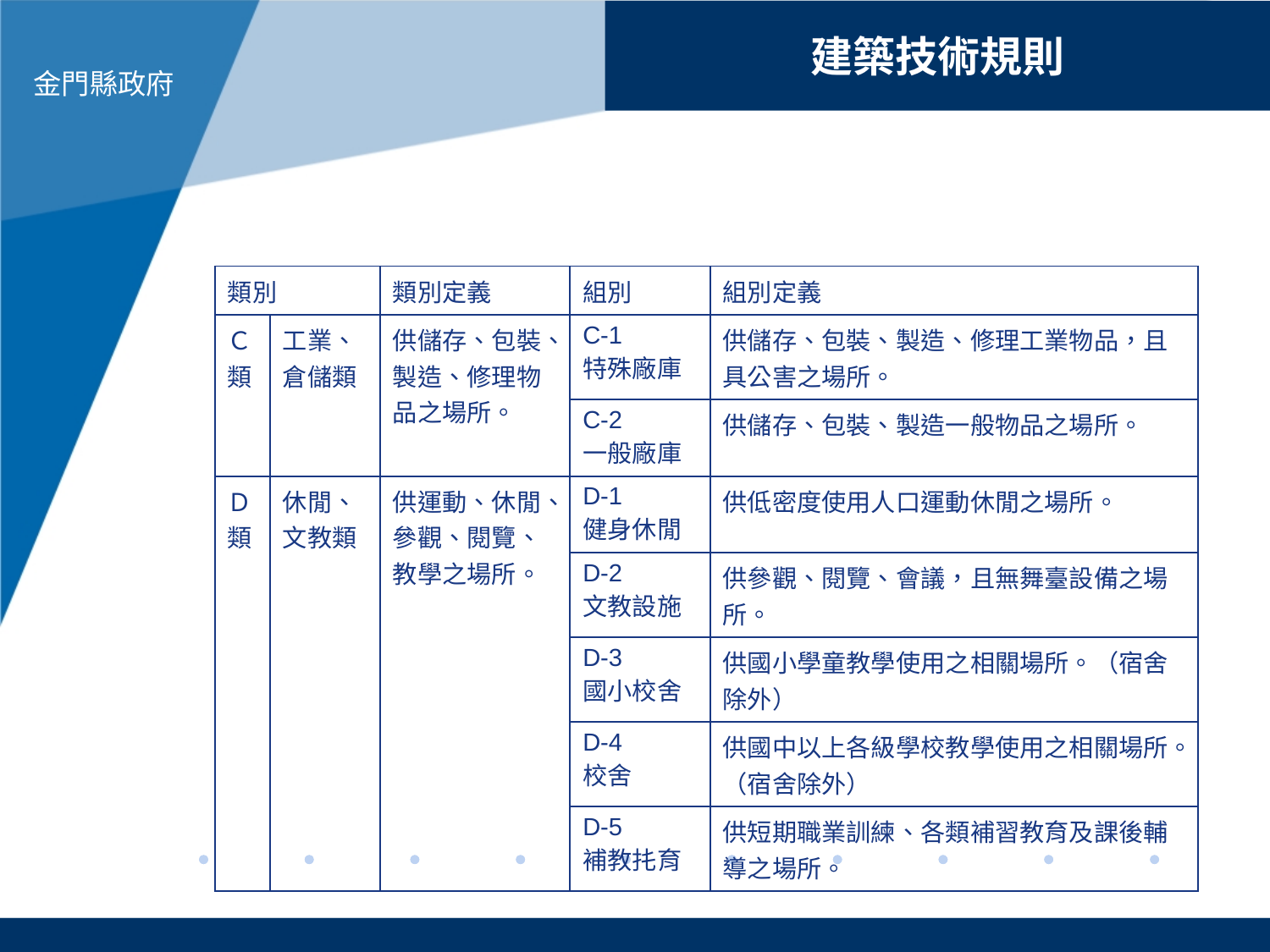

建築技術規則
| 類別 |  | 類別定義 | 組別 | 組別定義 |
| --- | --- | --- | --- | --- |
| Ｃ類 | 工業、倉儲類 | 供儲存、包裝、製造、修理物品之場所。 | C-1  特殊廠庫 | 供儲存、包裝、製造、修理工業物品，且具公害之場所。 |
|  |  |  | C-2  一般廠庫 | 供儲存、包裝、製造一般物品之場所。 |
| Ｄ類 | 休閒、文教類 | 供運動、休閒、參觀、閱覽、教學之場所。 | D-1  健身休閒 | 供低密度使用人口運動休閒之場所。 |
|  |  |  | D-2  文教設施 | 供參觀、閱覽、會議，且無舞臺設備之場所。 |
|  |  |  | D-3  國小校舍 | 供國小學童教學使用之相關場所。（宿舍除外） |
|  |  |  | D-4  校舍 | 供國中以上各級學校教學使用之相關場所。（宿舍除外） |
|  |  |  | D-5  補教扥育 | 供短期職業訓練、各類補習教育及課後輔導之場所。 |